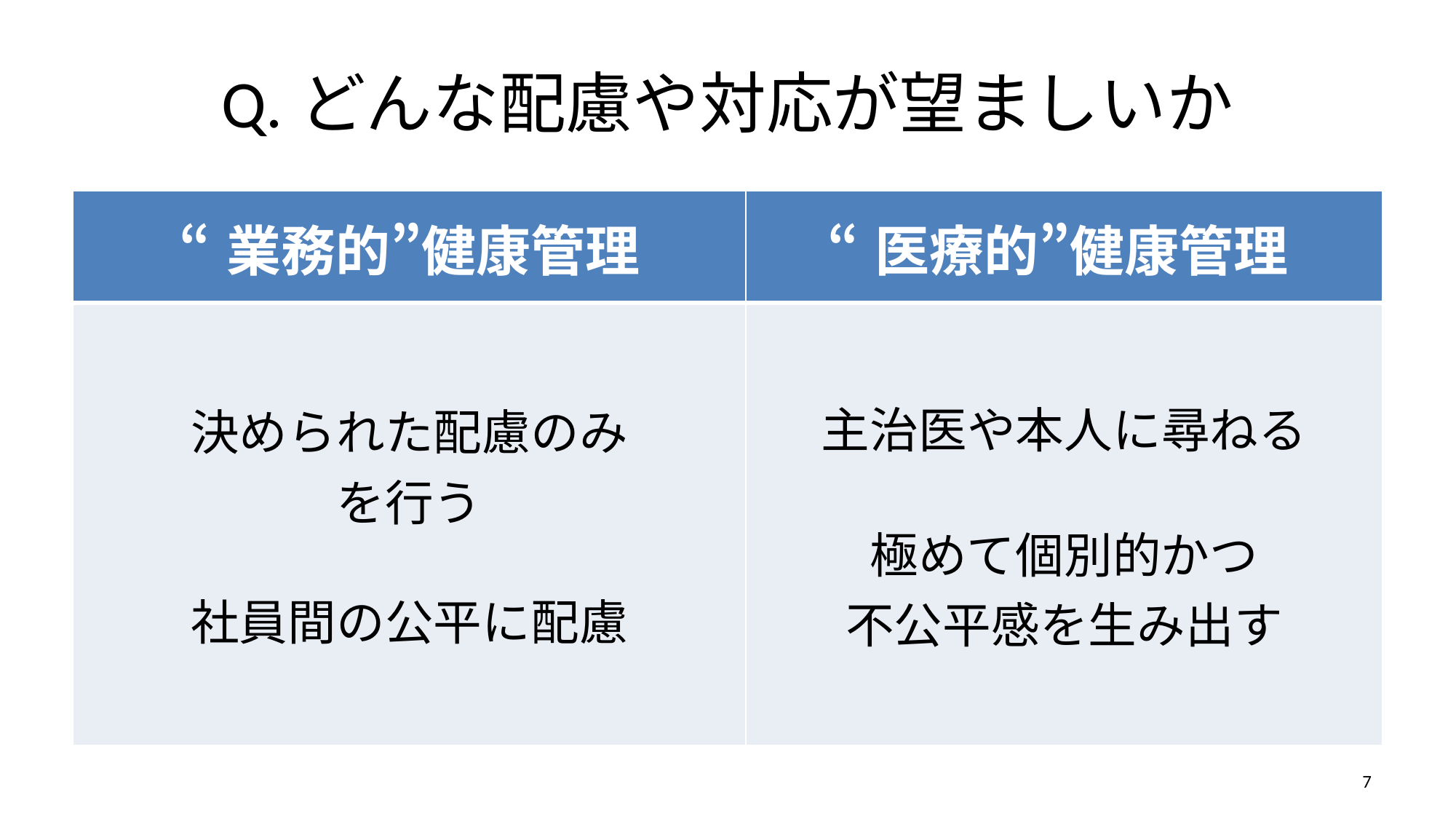

# Q.どんな配慮や対応が望ましいか
| “業務的”健康管理 | “医療的”健康管理 |
| --- | --- |
| 決められた配慮のみ を行う 社員間の公平に配慮 | 主治医や本人に尋ねる 極めて個別的かつ 不公平感を生み出す |
7